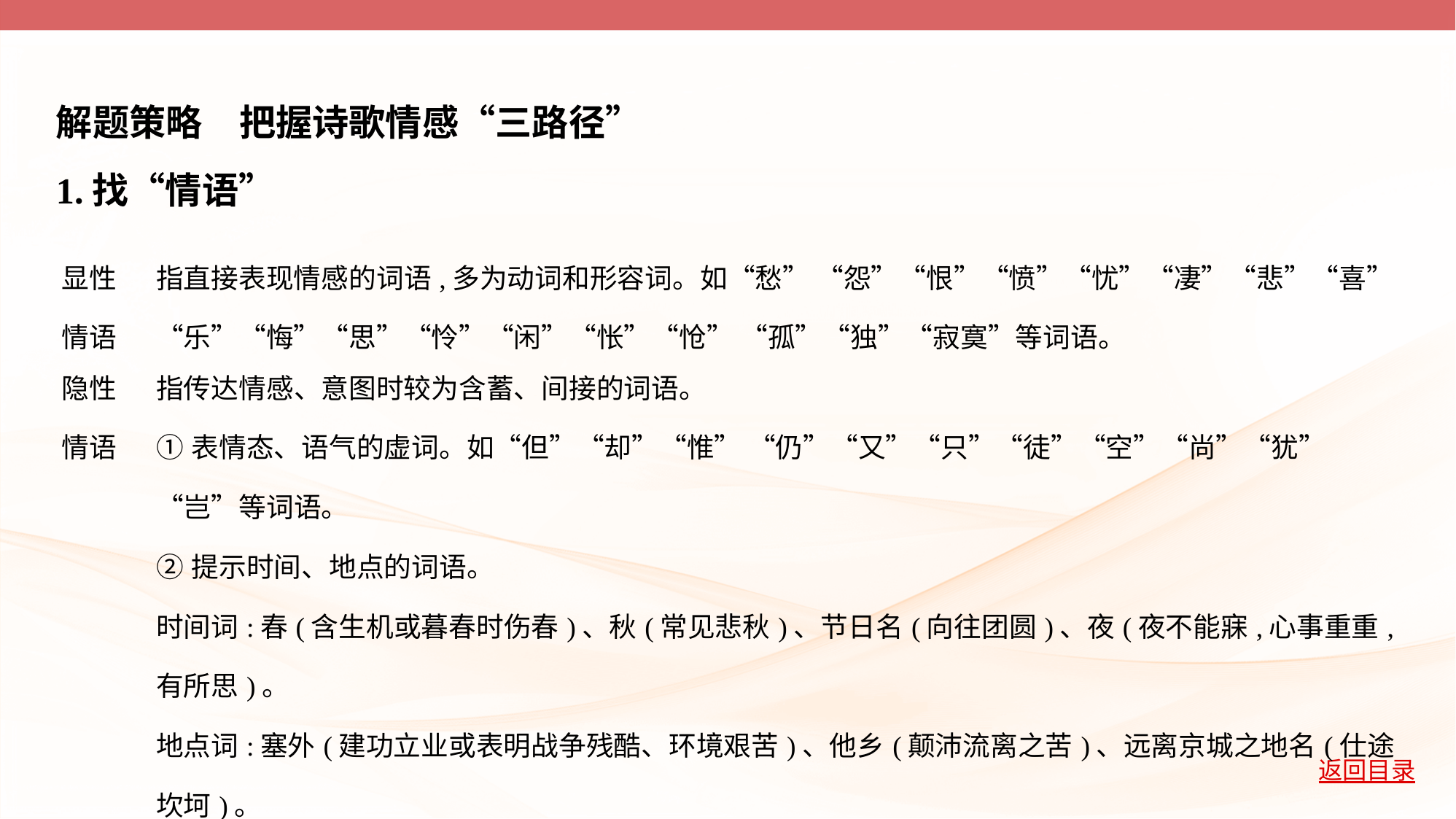

解题策略　把握诗歌情感“三路径”
1.找“情语”
| 显性 情语 | 指直接表现情感的词语,多为动词和形容词。如“愁” “怨”“恨”“愤”“忧”“凄”“悲”“喜” “乐”“悔”“思”“怜”“闲”“怅”“怆” “孤”“独”“寂寞”等词语。 |
| --- | --- |
| 隐性 情语 | 指传达情感、意图时较为含蓄、间接的词语。 ①表情态、语气的虚词。如“但”“却”“惟” “仍”“又”“只”“徒”“空”“尚”“犹” “岂”等词语。 ②提示时间、地点的词语。 时间词:春(含生机或暮春时伤春)、秋(常见悲秋)、节日名(向往团圆)、夜(夜不能寐,心事重重,有所思)。 地点词:塞外(建功立业或表明战争残酷、环境艰苦)、他乡(颠沛流离之苦)、远离京城之地名(仕途坎坷)。 |